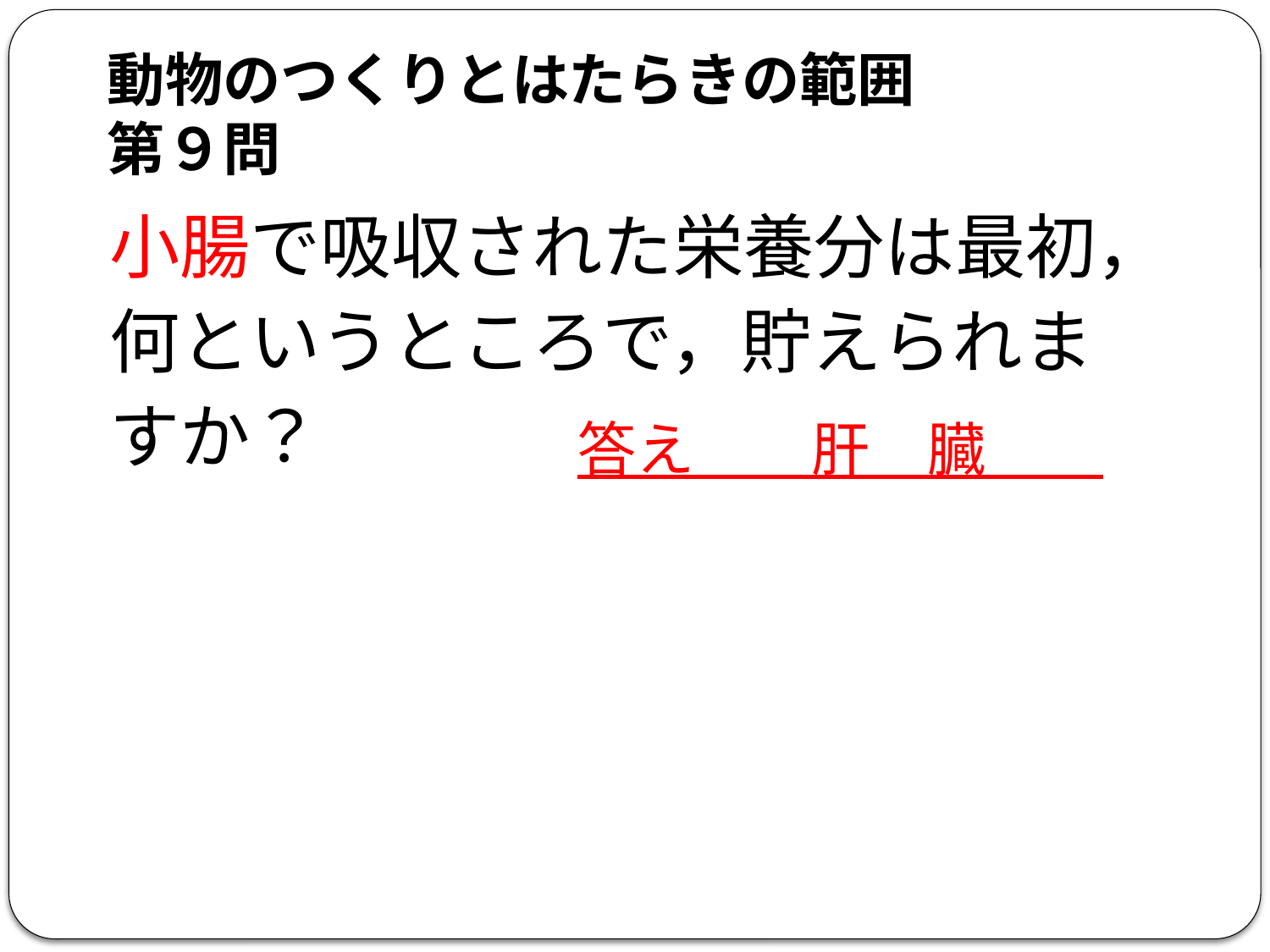

# 動物のつくりとはたらきの範囲 第９問
小腸で吸収された栄養分は最初，
何というところで，貯えられま
すか？
答え　　肝　臓